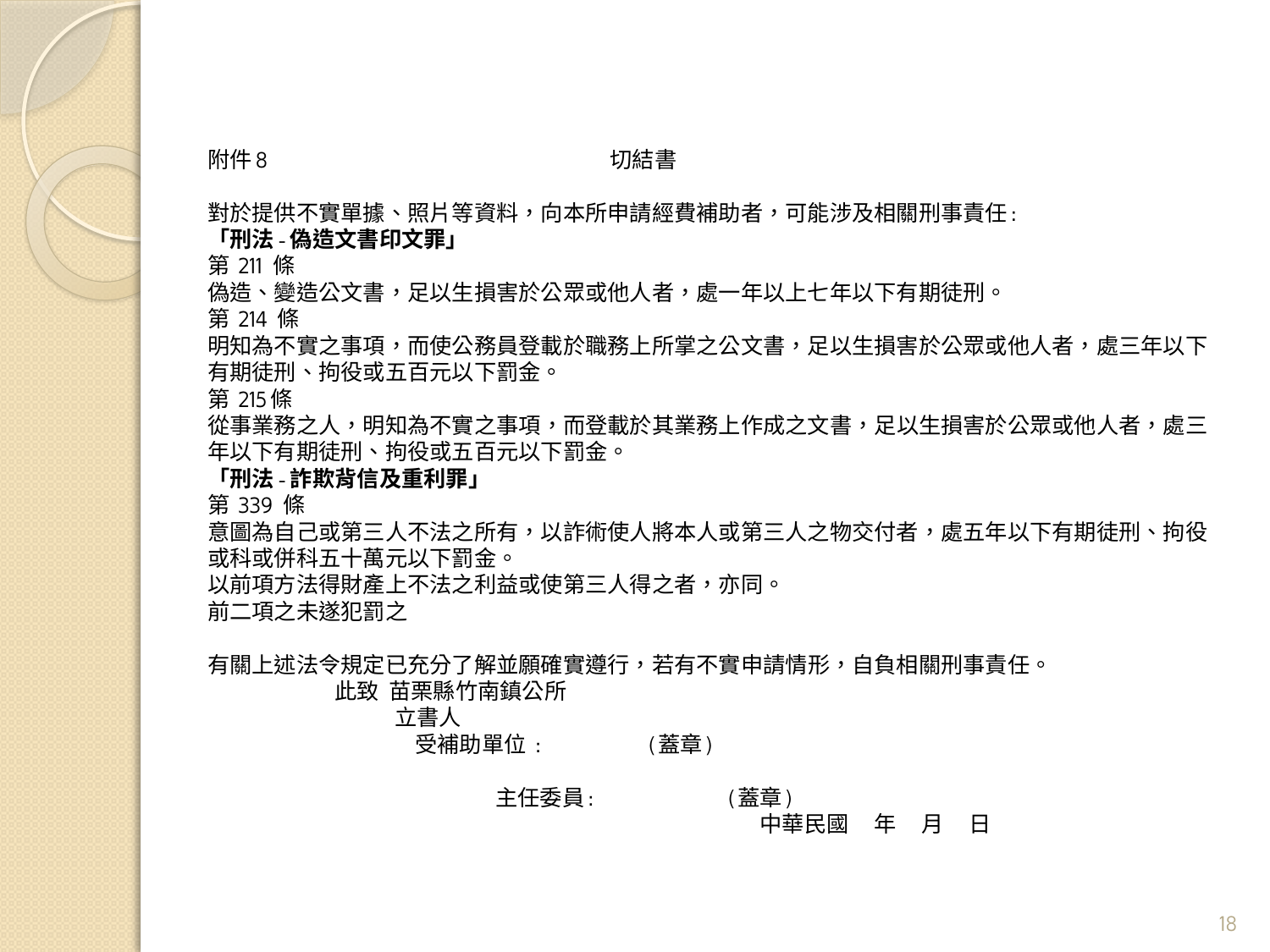

# 附件8                                                  切結書 對於提供不實單據、照片等資料，向本所申請經費補助者，可能涉及相關刑事責任: 「刑法-偽造文書印文罪」 第 211 條 偽造、變造公文書，足以生損害於公眾或他人者，處一年以上七年以下有期徒刑。 第 214 條 明知為不實之事項，而使公務員登載於職務上所掌之公文書，足以生損害於公眾或他人者，處三年以下有期徒刑、拘役或五百元以下罰金。 第 215條 從事業務之人，明知為不實之事項，而登載於其業務上作成之文書，足以生損害於公眾或他人者，處三年以下有期徒刑、拘役或五百元以下罰金。 「刑法-詐欺背信及重利罪」 第 339 條 意圖為自己或第三人不法之所有，以詐術使人將本人或第三人之物交付者，處五年以下有期徒刑、拘役或科或併科五十萬元以下罰金。 以前項方法得財產上不法之利益或使第三人得之者，亦同。 前二項之未遂犯罰之   有關上述法令規定已充分了解並願確實遵行，若有不實申請情形，自負相關刑事責任。 此致  苗栗縣竹南鎮公所 立書人 受補助單位 :                (蓋章) 主任委員:                    (蓋章) 中華民國     年     月     日
18